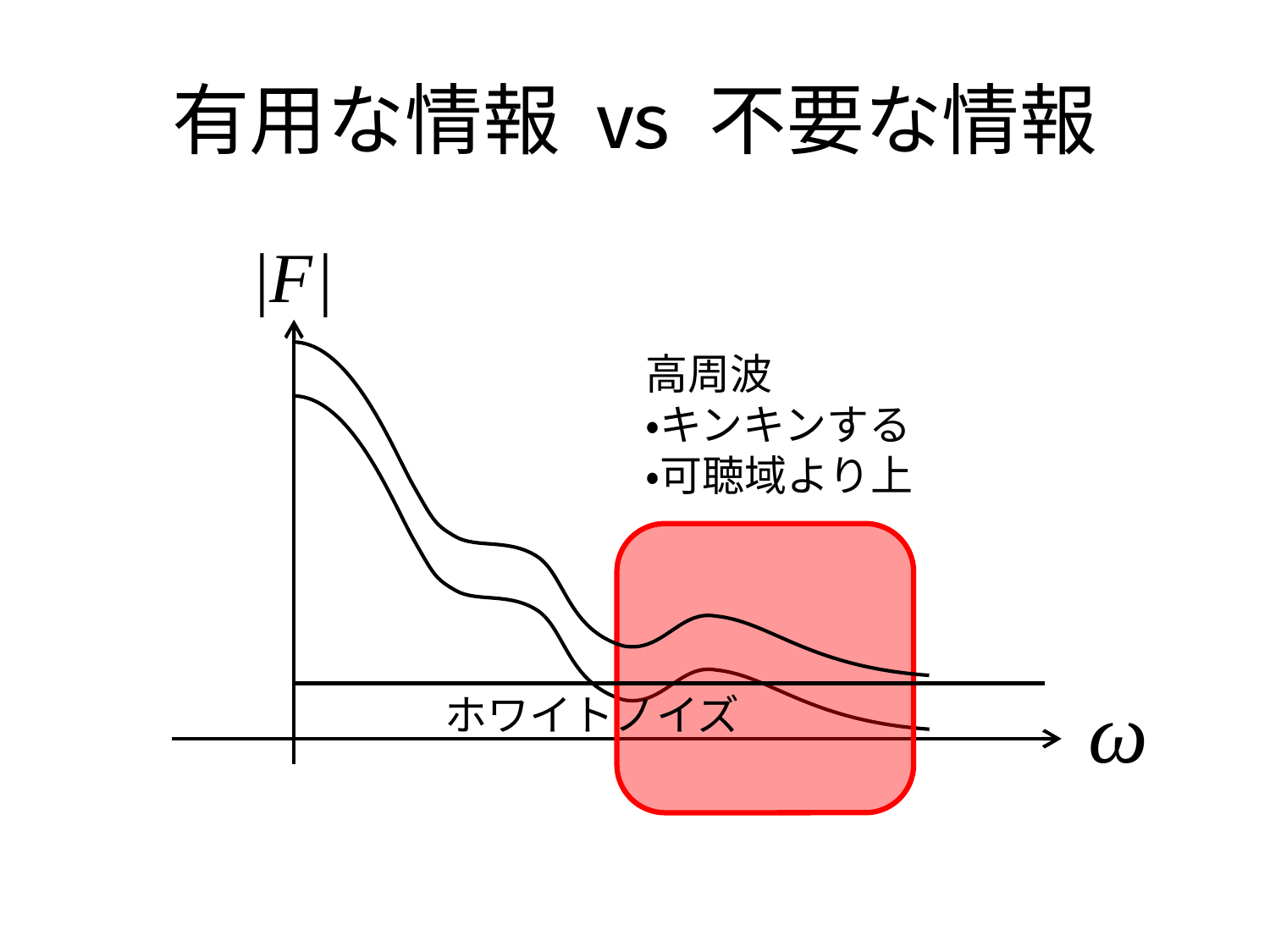

# 有用な情報 vs 不要な情報
|F |
高周波
・キンキンする
・可聴域より上

ω
ホワイトノイズ